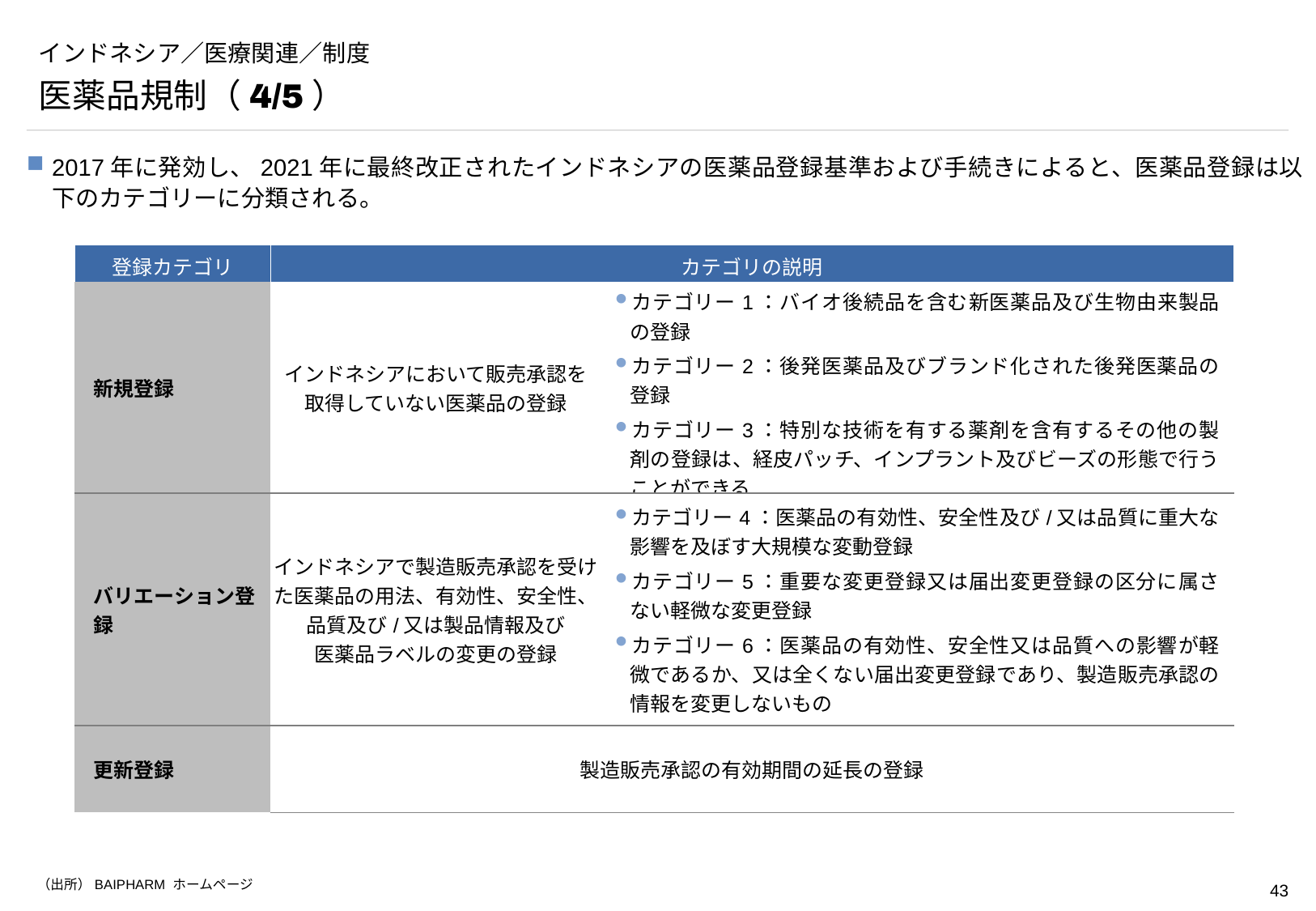

# インドネシア／医療関連／制度
医薬品規制（4/5）
2017年に発効し、2021年に最終改正されたインドネシアの医薬品登録基準および手続きによると、医薬品登録は以下のカテゴリーに分類される。
| 登録カテゴリ | カテゴリの説明 |  |
| --- | --- | --- |
| 新規登録 | インドネシアにおいて販売承認を 取得していない医薬品の登録 | カテゴリー1：バイオ後続品を含む新医薬品及び生物由来製品の登録 カテゴリー2：後発医薬品及びブランド化された後発医薬品の登録 カテゴリー3：特別な技術を有する薬剤を含有するその他の製剤の登録は、経皮パッチ、インプラント及びビーズの形態で行うことができる |
| バリエーション登録 | インドネシアで製造販売承認を受けた医薬品の用法、有効性、安全性、 品質及び/又は製品情報及び 医薬品ラベルの変更の登録 | カテゴリー4：医薬品の有効性、安全性及び/又は品質に重大な影響を及ぼす大規模な変動登録 カテゴリー5：重要な変更登録又は届出変更登録の区分に属さない軽微な変更登録 カテゴリー6：医薬品の有効性、安全性又は品質への影響が軽微であるか、又は全くない届出変更登録であり、製造販売承認の情報を変更しないもの |
| 更新登録 | 製造販売承認の有効期間の延長の登録 |  |
（出所）BAIPHARM ホームページ